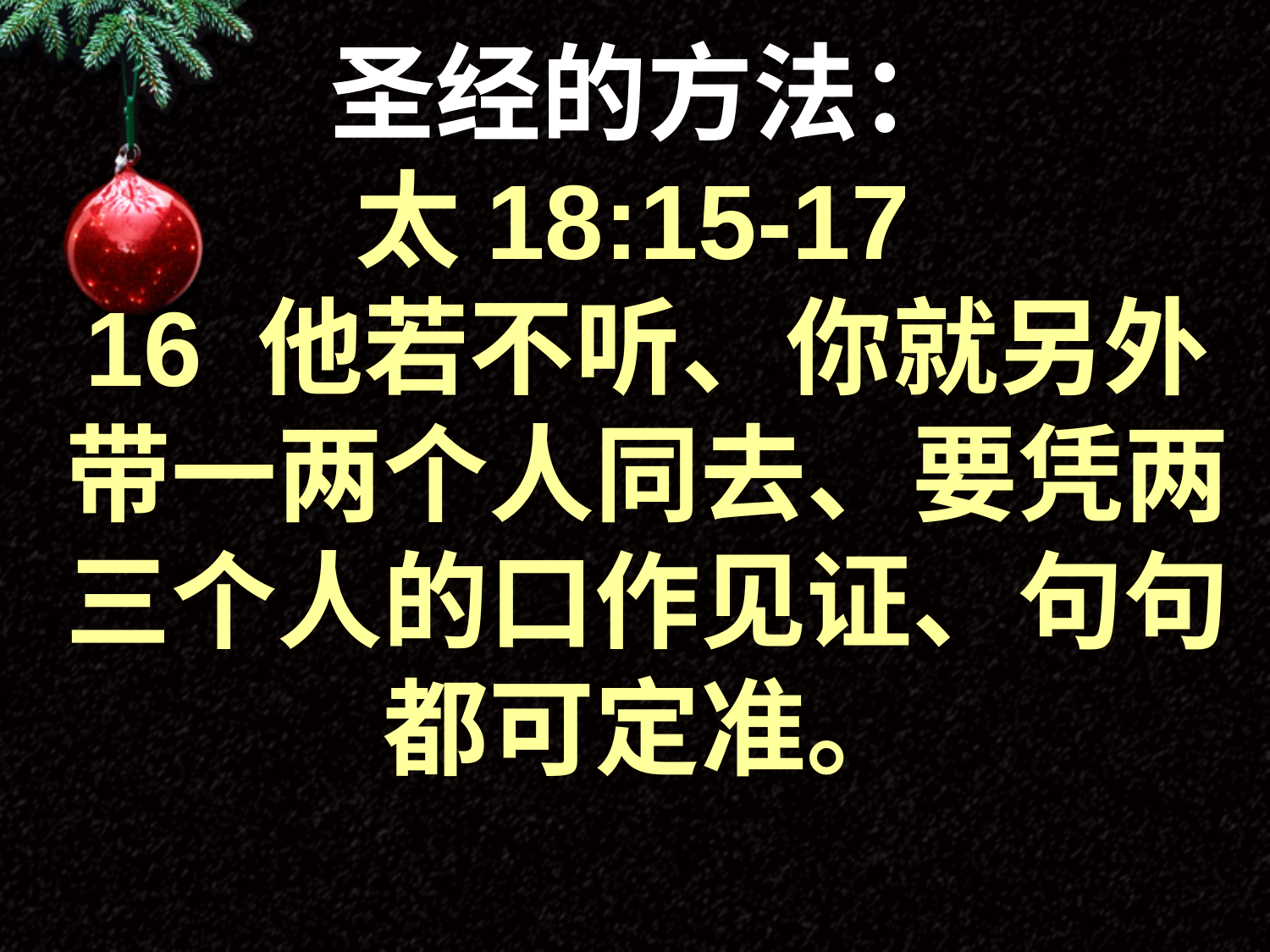

圣经的方法：
太18:15-17
16 他若不听、你就另外带一两个人同去、要凭两三个人的口作见证、句句都可定准。